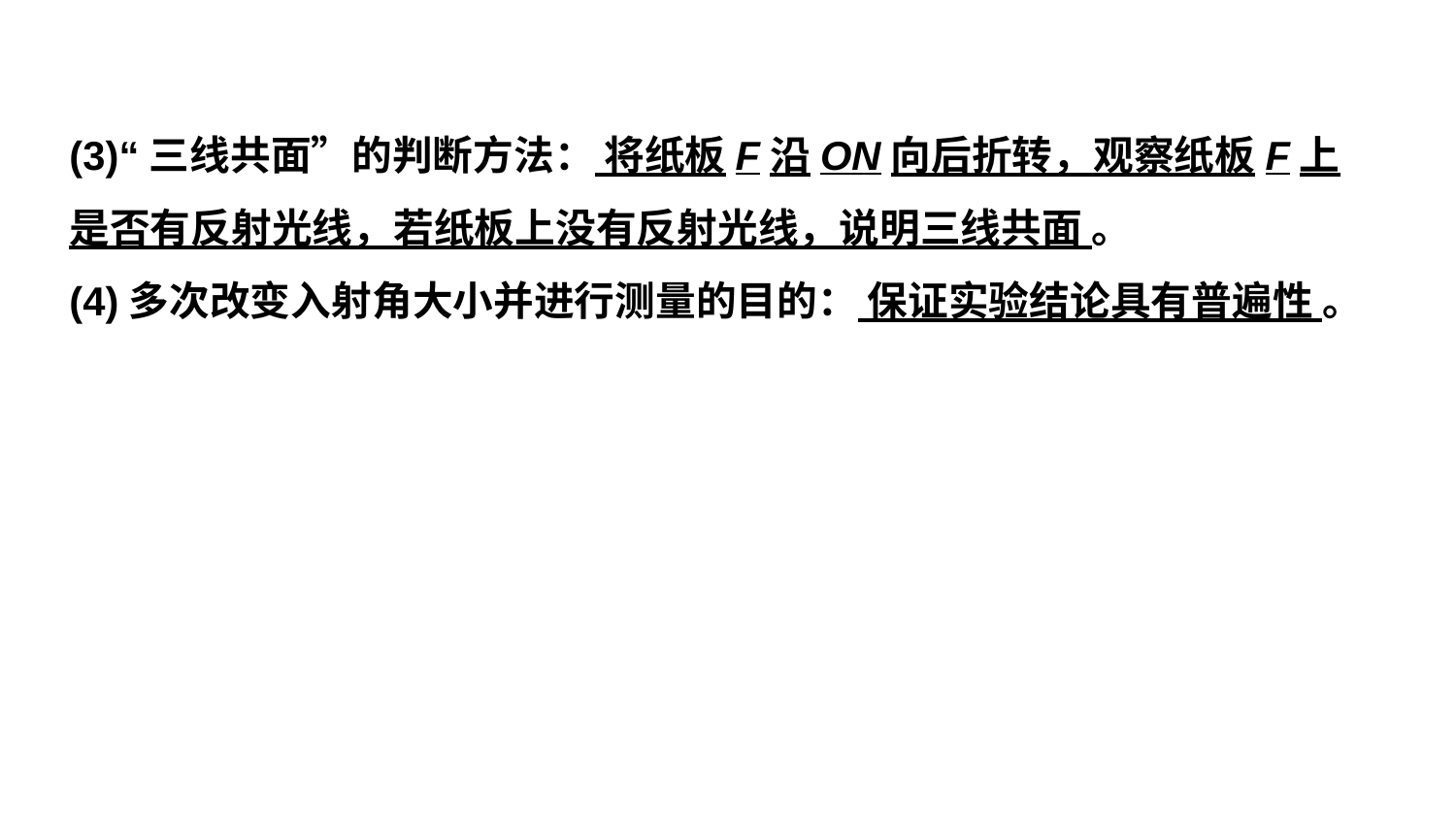

(3)“三线共面”的判断方法： 将纸板F沿ON向后折转，观察纸板F上是否有反射光线，若纸板上没有反射光线，说明三线共面 。
(4)多次改变入射角大小并进行测量的目的： 保证实验结论具有普遍性 。